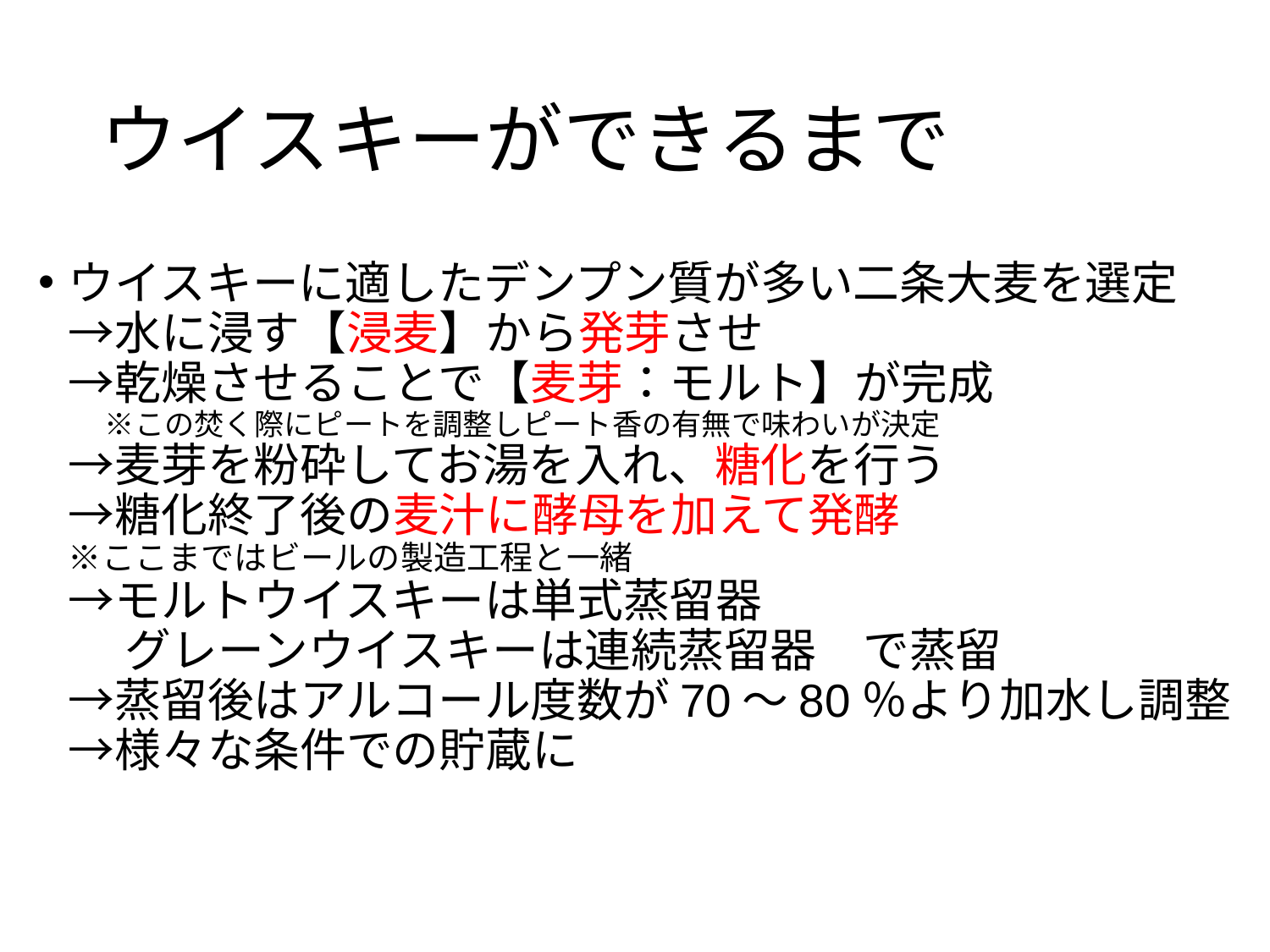

# ウイスキーができるまで
ウイスキーに適したデンプン質が多い二条大麦を選定
→水に浸す【浸麦】から発芽させ
→乾燥させることで【麦芽：モルト】が完成
　 ※この焚く際にピートを調整しピート香の有無で味わいが決定
→麦芽を粉砕してお湯を入れ、糖化を行う
→糖化終了後の麦汁に酵母を加えて発酵
※ここまではビールの製造工程と一緒
→モルトウイスキーは単式蒸留器
　 グレーンウイスキーは連続蒸留器　で蒸留
→蒸留後はアルコール度数が70～80％より加水し調整
→様々な条件での貯蔵に